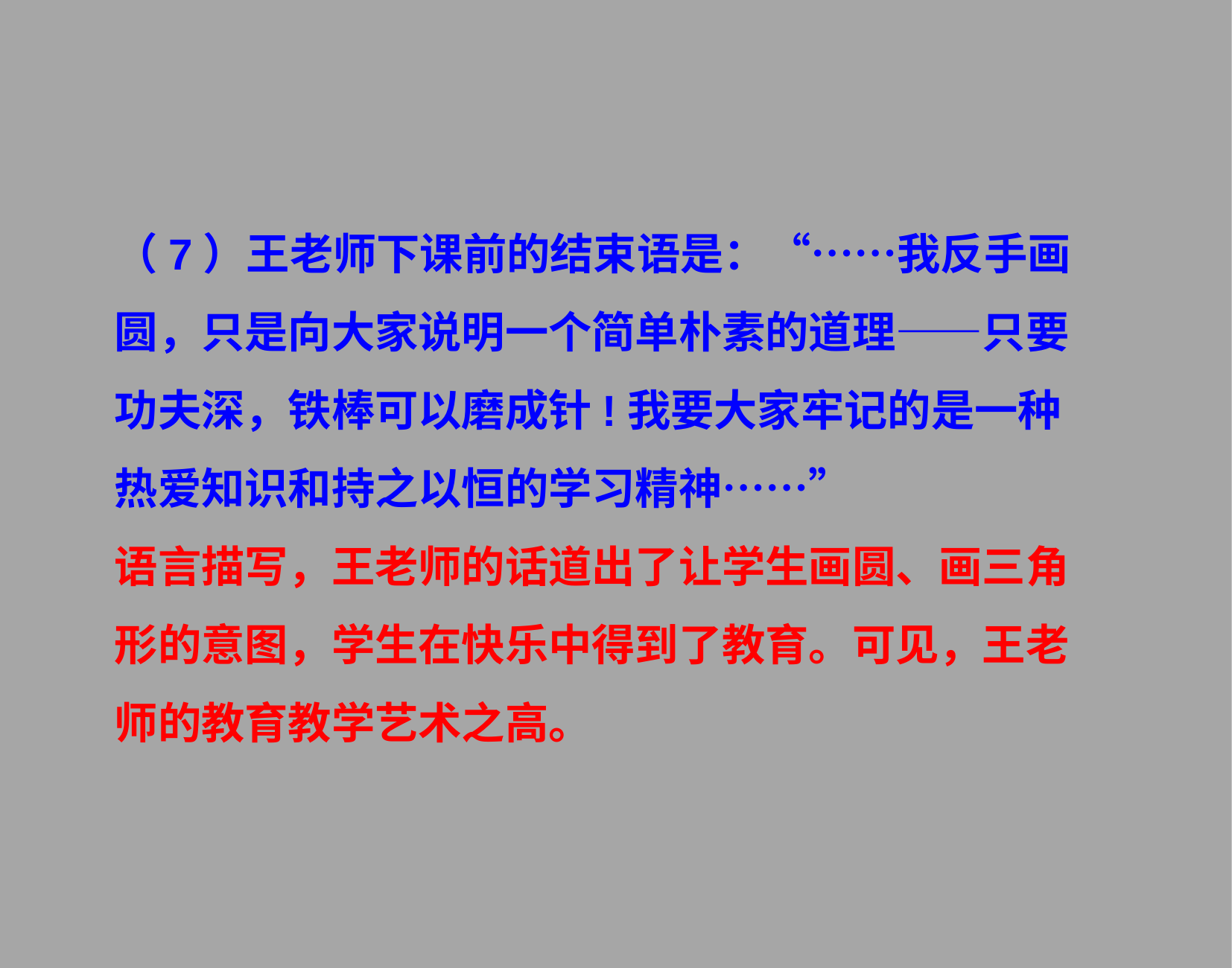

（7）王老师下课前的结束语是：“……我反手画圆，只是向大家说明一个简单朴素的道理——只要功夫深，铁棒可以磨成针!我要大家牢记的是一种热爱知识和持之以恒的学习精神……”
语言描写，王老师的话道出了让学生画圆、画三角形的意图，学生在快乐中得到了教育。可见，王老师的教育教学艺术之高。